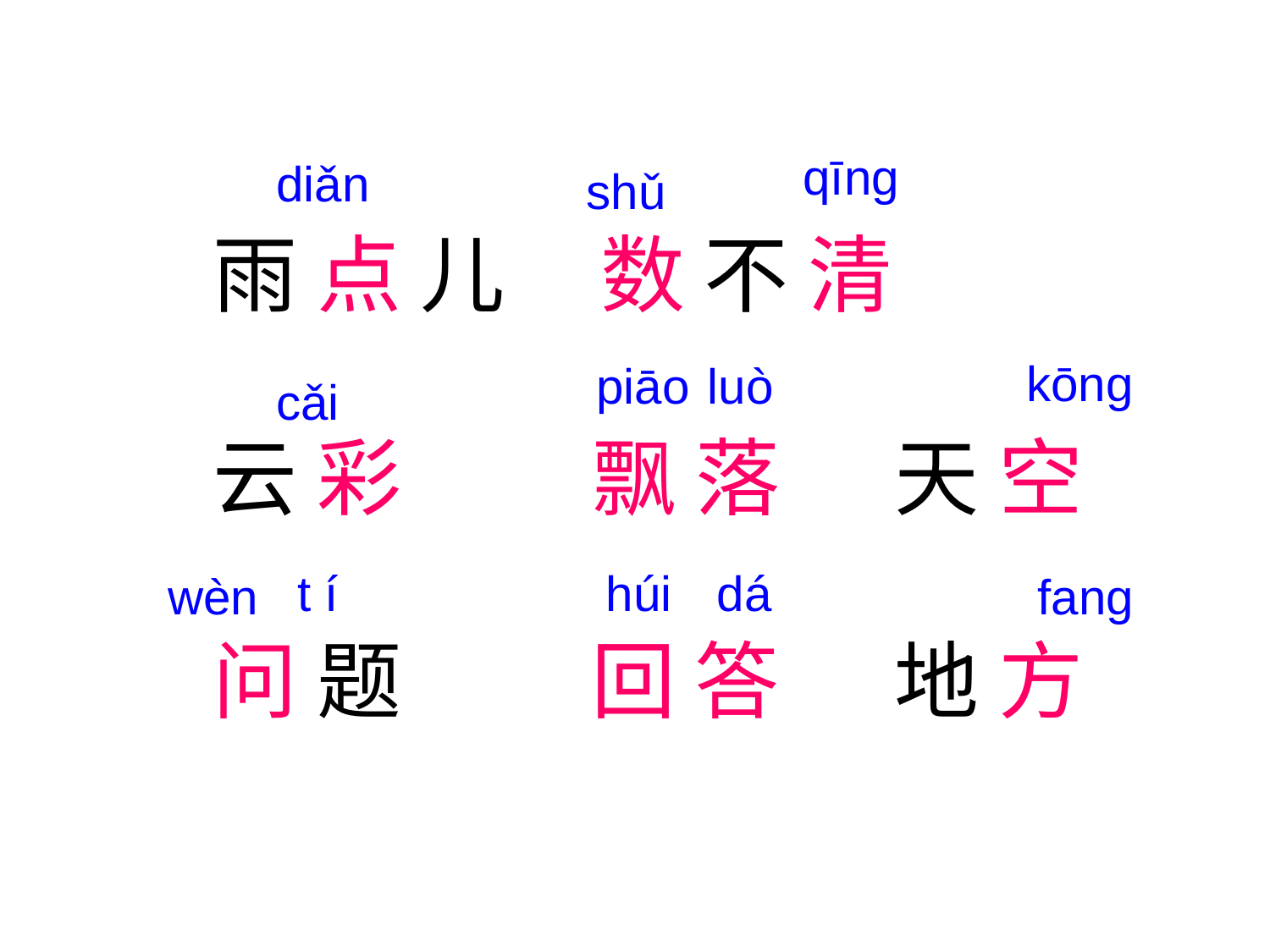

qīng
diǎn
shǔ
雨 点 儿     数 不 清

云 彩          飘 落      天 空

问 题          回 答      地 方
kōng
piāo
luò
cǎi
t í
húi
dá
wèn
fang